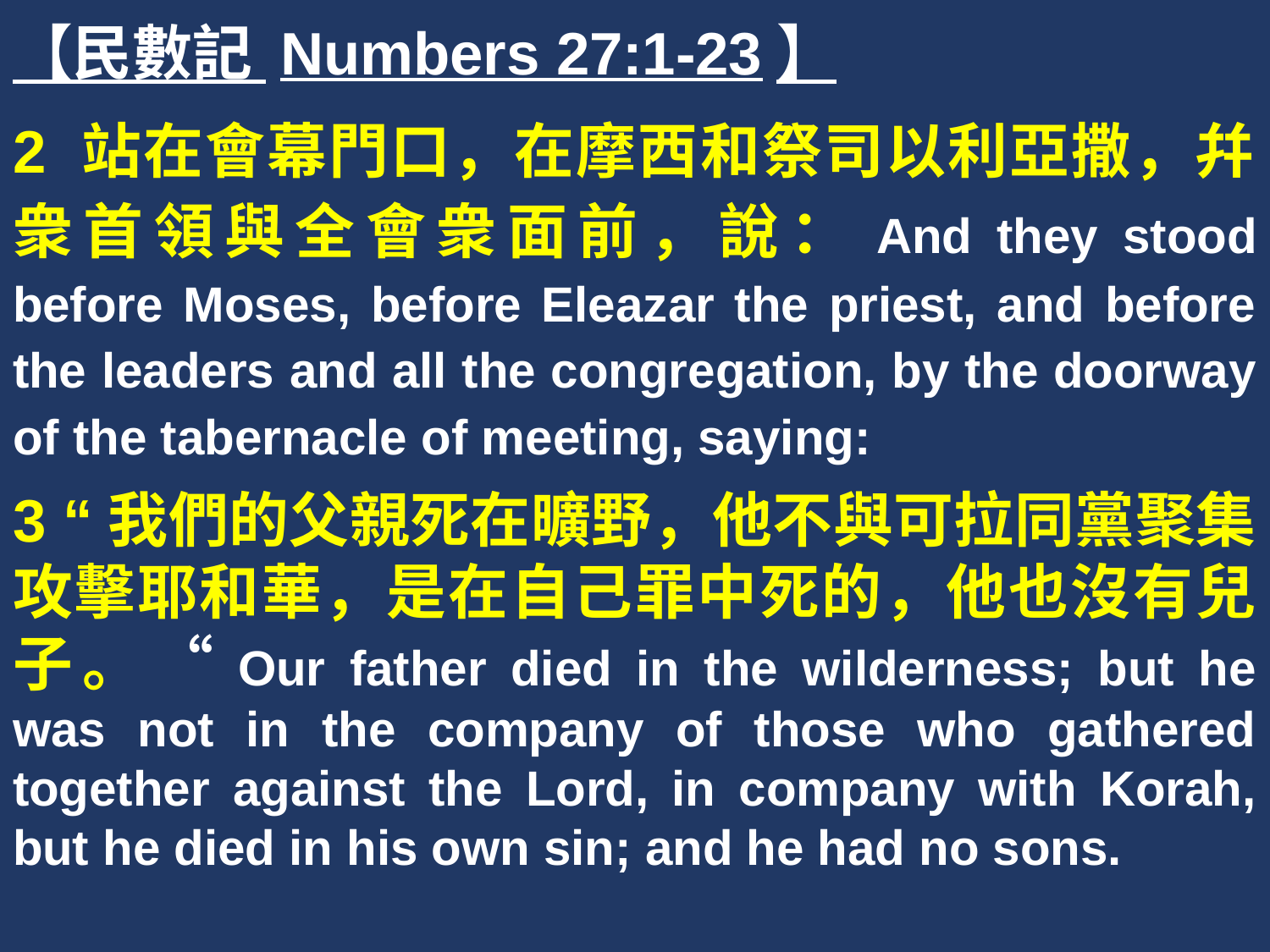

【民數記 Numbers 27:1-23】
2 站在會幕門口，在摩西和祭司以利亞撒，幷衆首領與全會衆面前，說：And they stood before Moses, before Eleazar the priest, and before the leaders and all the congregation, by the doorway of the tabernacle of meeting, saying:
3 “我們的父親死在曠野，他不與可拉同黨聚集攻擊耶和華，是在自己罪中死的，他也沒有兒子。“Our father died in the wilderness; but he was not in the company of those who gathered together against the Lord, in company with Korah, but he died in his own sin; and he had no sons.